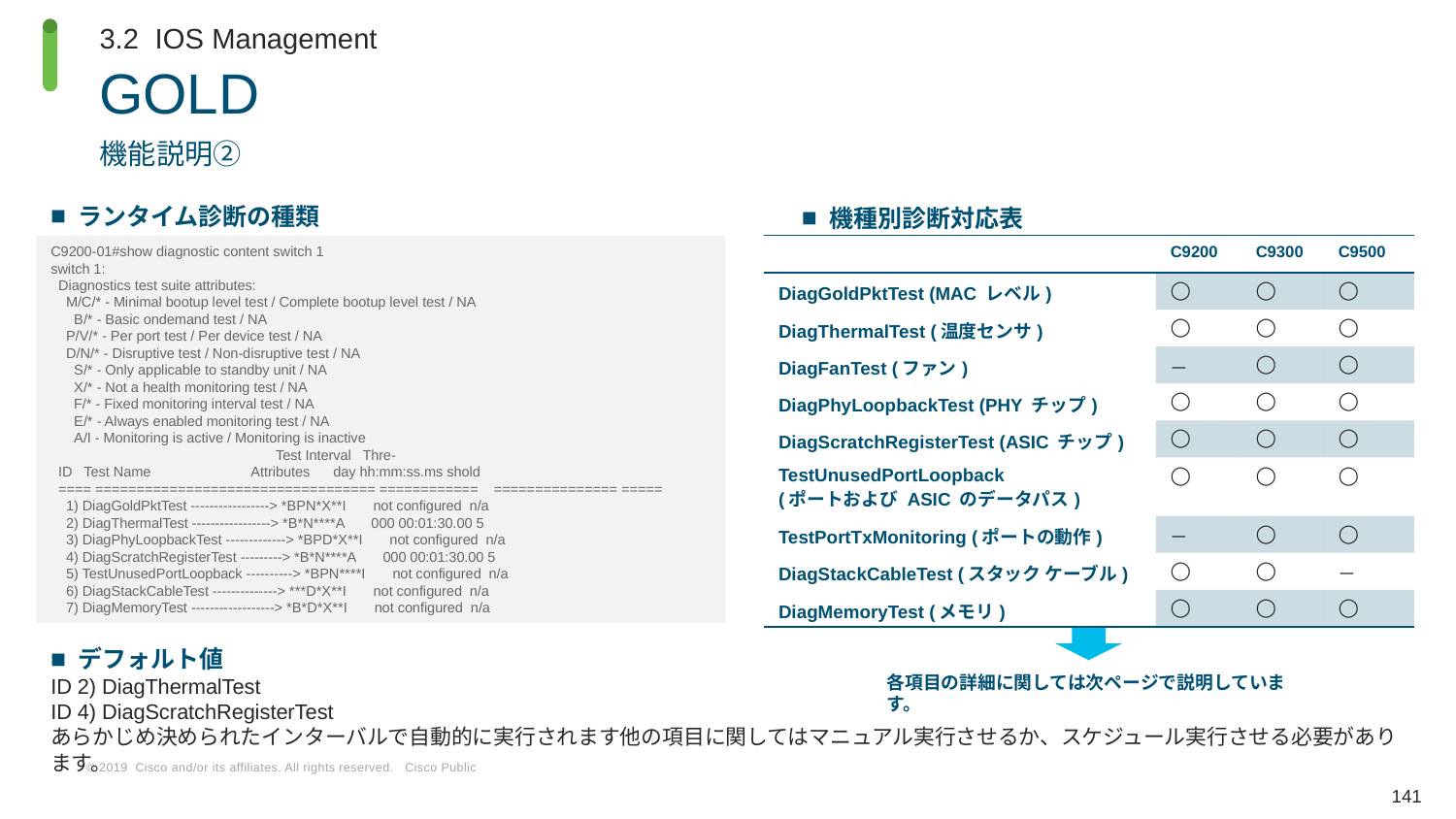

3.2  IOS Management
# GOLD
機能説明②
ランタイム診断の種類
機種別診断対応表
C9200-01#show diagnostic content switch 1
switch 1:
  Diagnostics test suite attributes:
    M/C/* - Minimal bootup level test / Complete bootup level test / NA
      B/* - Basic ondemand test / NA
    P/V/* - Per port test / Per device test / NA
    D/N/* - Disruptive test / Non-disruptive test / NA
      S/* - Only applicable to standby unit / NA
      X/* - Not a health monitoring test / NA
      F/* - Fixed monitoring interval test / NA
      E/* - Always enabled monitoring test / NA
      A/I - Monitoring is active / Monitoring is inactive
                                                          Test Interval   Thre-
  ID   Test Name                          Attributes      day hh:mm:ss.ms shold
  ==== ================================== ============    =============== =====
    1) DiagGoldPktTest -----------------> *BPN*X**I       not configured  n/a
    2) DiagThermalTest -----------------> *B*N****A       000 00:01:30.00 5
    3) DiagPhyLoopbackTest -------------> *BPD*X**I       not configured  n/a
    4) DiagScratchRegisterTest ---------> *B*N****A       000 00:01:30.00 5
    5) TestUnusedPortLoopback ----------> *BPN****I       not configured  n/a
    6) DiagStackCableTest --------------> ***D*X**I       not configured  n/a
    7) DiagMemoryTest ------------------> *B*D*X**I       not configured  n/a
|  | C9200 | C9300 | C9500 |
| --- | --- | --- | --- |
| DiagGoldPktTest (MAC レベル) | ◯ | ◯ | ◯ |
| DiagThermalTest (温度センサ) | ◯ | ◯ | ◯ |
| DiagFanTest (ファン) | － | ◯ | ◯ |
| DiagPhyLoopbackTest (PHY チップ) | ◯ | ◯ | ◯ |
| DiagScratchRegisterTest (ASIC チップ) | ◯ | ◯ | ◯ |
| TestUnusedPortLoopback (ポートおよび ASIC のデータパス) | ◯ | ◯ | ◯ |
| TestPortTxMonitoring (ポートの動作) | － | ◯ | ◯ |
| DiagStackCableTest (スタック ケーブル) | ◯ | ◯ | － |
| DiagMemoryTest (メモリ) | ◯ | ◯ | ◯ |

デフォルト値
ID 2) DiagThermalTest
ID 4) DiagScratchRegisterTest
あらかじめ決められたインターバルで自動的に実行されます他の項目に関してはマニュアル実行させるか、スケジュール実行させる必要があります。
各項目の詳細に関しては次ページで説明しています。
141